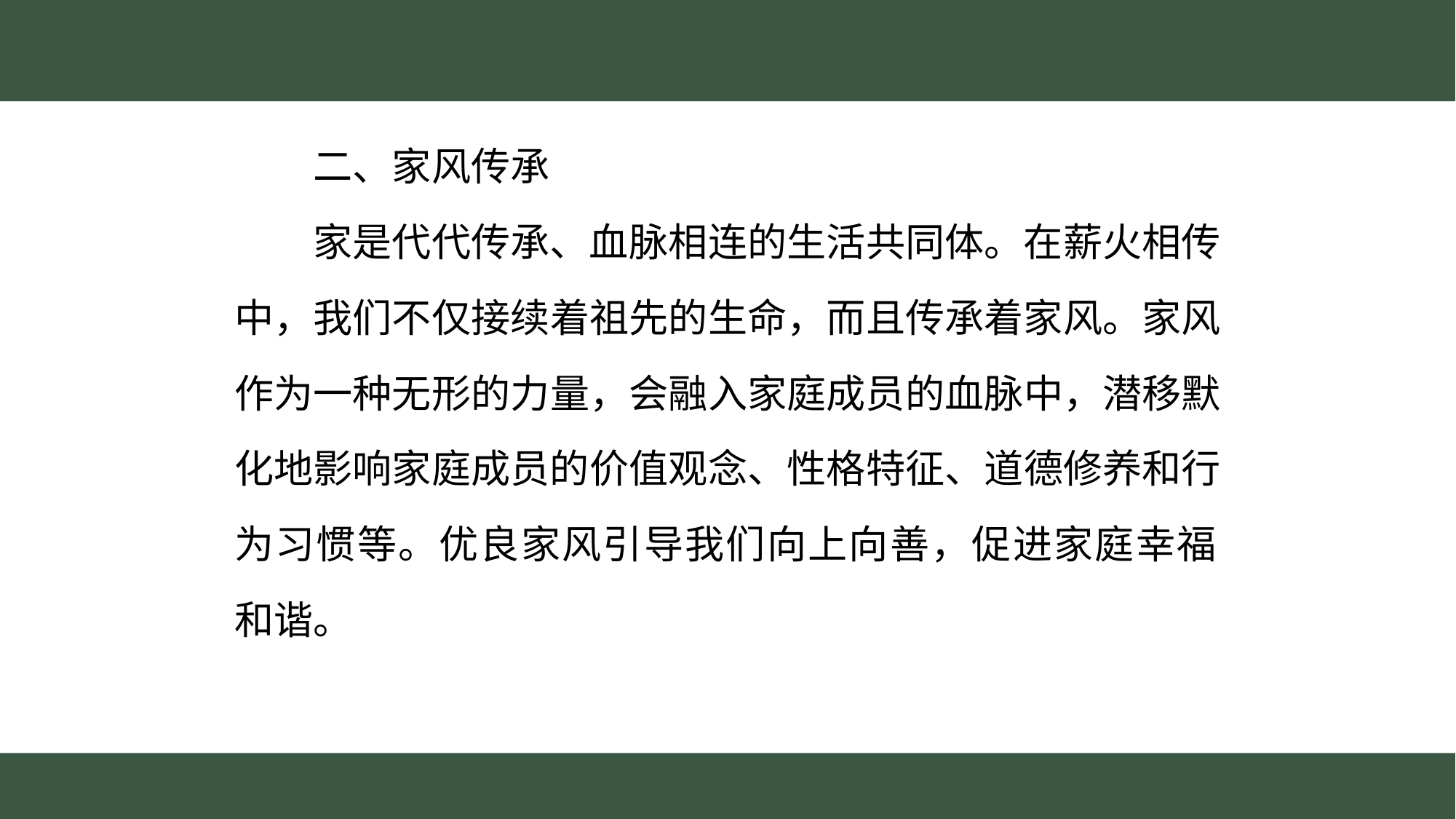

二、家风传承
　　家是代代传承、血脉相连的生活共同体。在薪火相传
中，我们不仅接续着祖先的生命，而且传承着家风。家风
作为一种无形的力量，会融入家庭成员的血脉中，潜移默
化地影响家庭成员的价值观念、性格特征、道德修养和行
为习惯等。优良家风引导我们向上向善，促进家庭幸福
和谐。